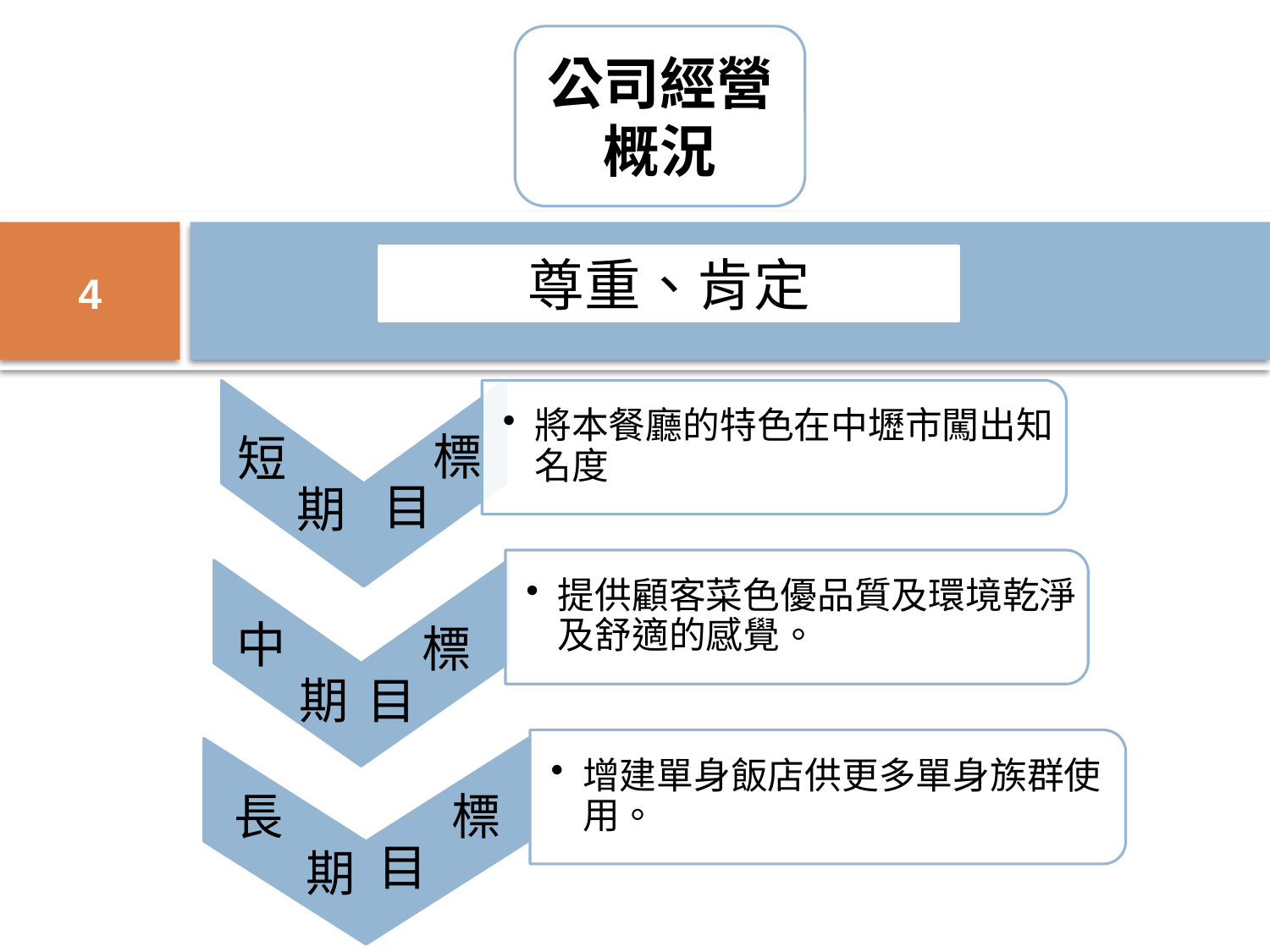

公司經營
概況
4
尊重、肯定

將本餐廳的特色在中壢市闖出知名度

提供顧客菜色優品質及環境乾淨及舒適的感覺。

增建單身飯店供更多單身族群使用。
標
短
目
期
中
標
期
目
長
標
目
期